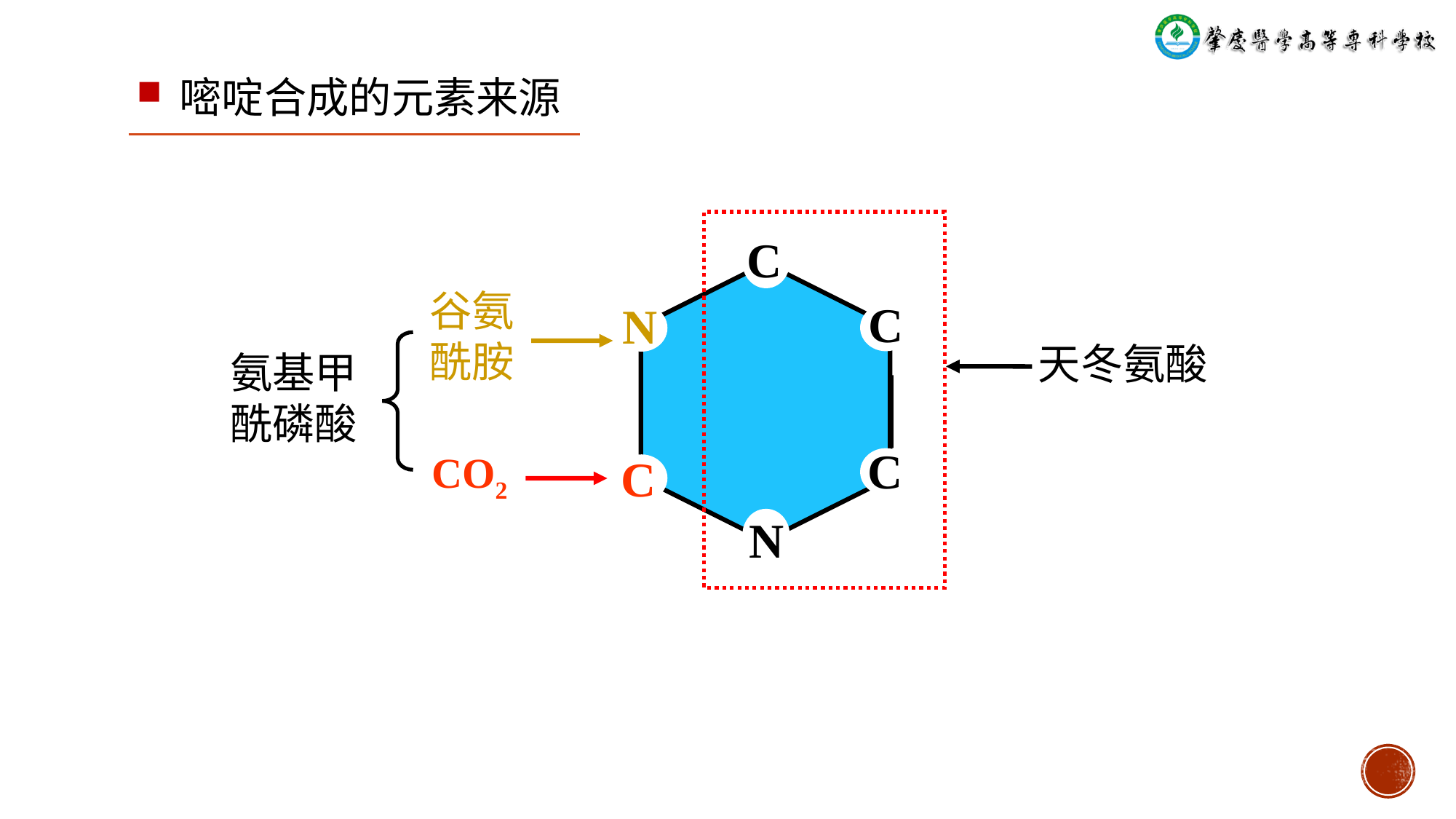

嘧啶合成的元素来源

C

谷氨酰胺
C
N

天冬氨酸

氨基甲
酰磷酸

C
CO2
C

N